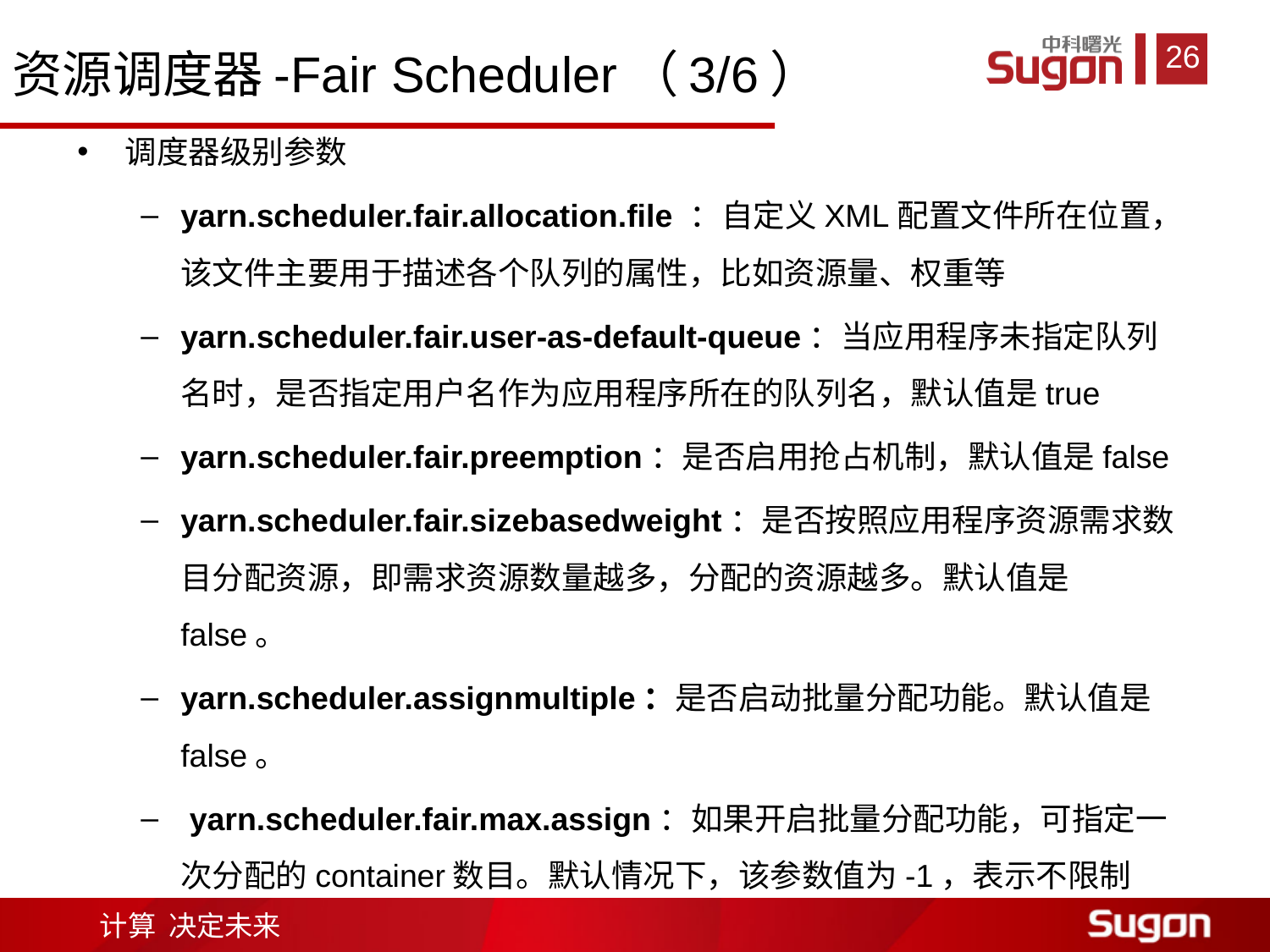

资源调度器-Fair Scheduler（3/6）
调度器级别参数
yarn.scheduler.fair.allocation.file ：自定义XML配置文件所在位置，该文件主要用于描述各个队列的属性，比如资源量、权重等
yarn.scheduler.fair.user-as-default-queue：当应用程序未指定队列名时，是否指定用户名作为应用程序所在的队列名，默认值是true
yarn.scheduler.fair.preemption：是否启用抢占机制，默认值是false
yarn.scheduler.fair.sizebasedweight：是否按照应用程序资源需求数目分配资源，即需求资源数量越多，分配的资源越多。默认值是false。
yarn.scheduler.assignmultiple：是否启动批量分配功能。默认值是false。
 yarn.scheduler.fair.max.assign：如果开启批量分配功能，可指定一次分配的container数目。默认情况下，该参数值为-1，表示不限制